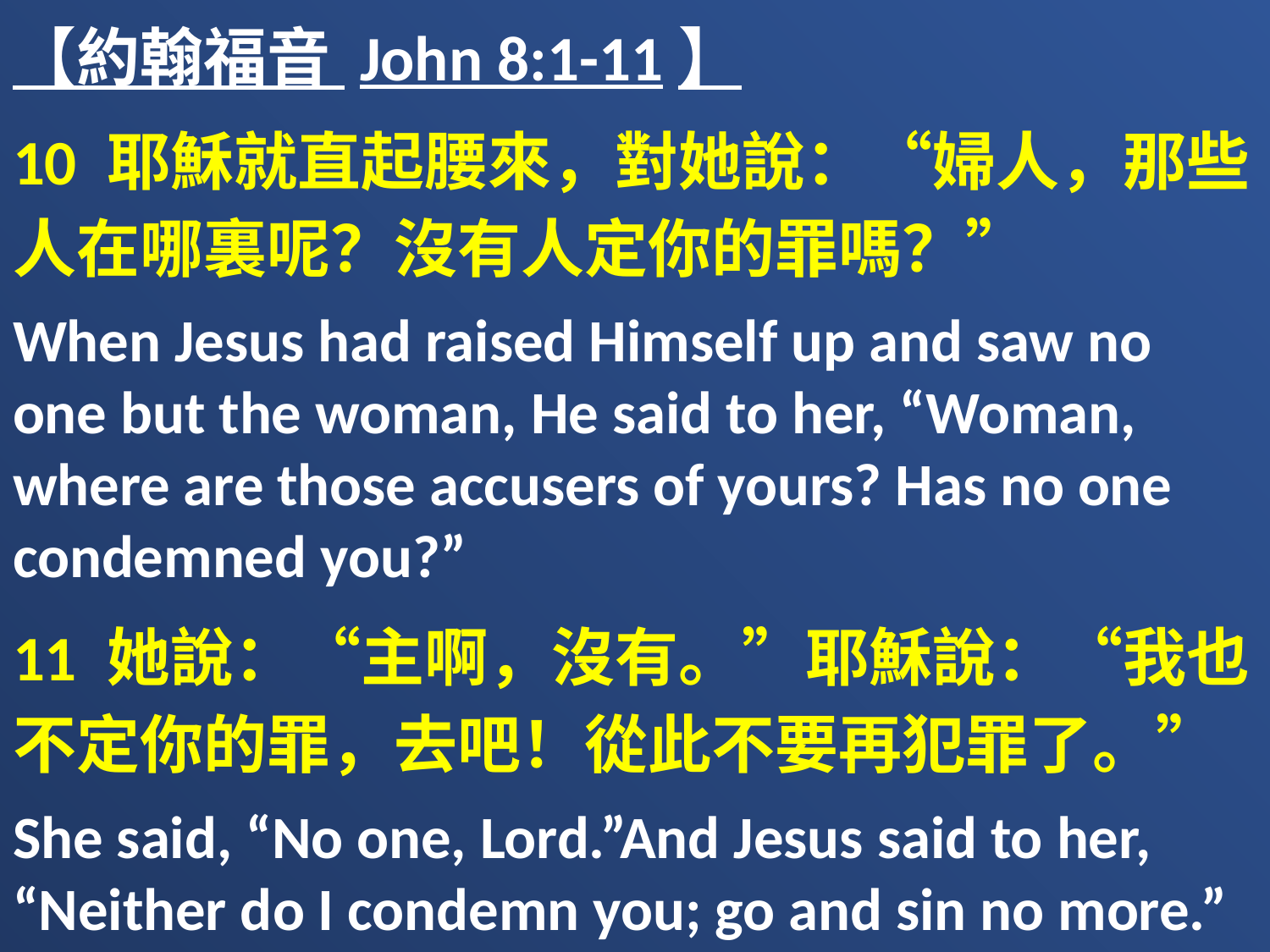

【約翰福音 John 8:1-11】
10 耶穌就直起腰來，對她說：“婦人，那些人在哪裏呢？沒有人定你的罪嗎？”
When Jesus had raised Himself up and saw no one but the woman, He said to her, “Woman, where are those accusers of yours? Has no one condemned you?”
11 她說：“主啊，沒有。”耶穌說：“我也不定你的罪，去吧！從此不要再犯罪了。”
She said, “No one, Lord.”And Jesus said to her, “Neither do I condemn you; go and sin no more.”